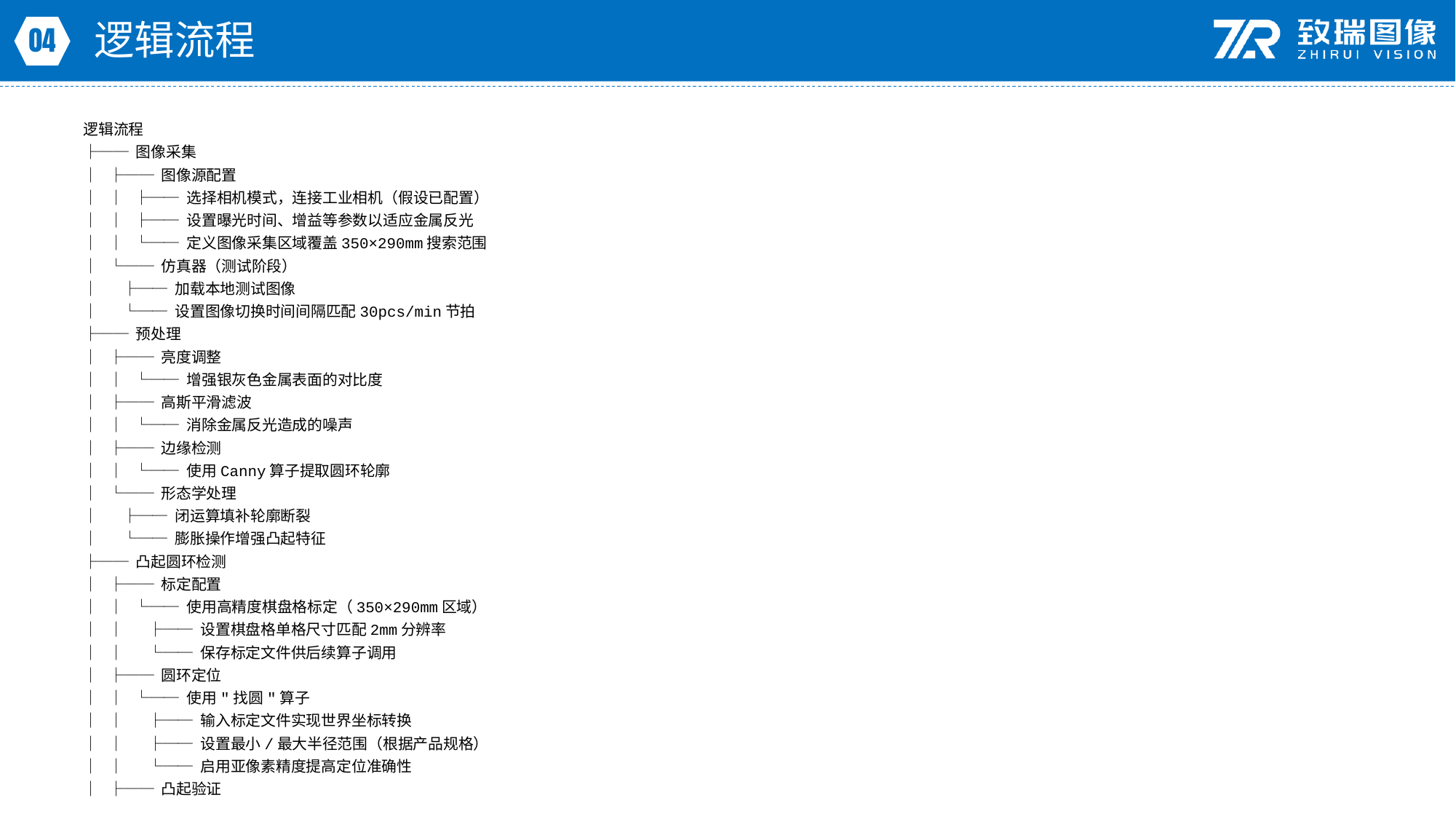

逻辑流程
04

逻辑流程
├── 图像采集
│   ├── 图像源配置
│   │   ├── 选择相机模式，连接工业相机（假设已配置）
│   │   ├── 设置曝光时间、增益等参数以适应金属反光
│   │   └── 定义图像采集区域覆盖350×290mm搜索范围
│   └── 仿真器（测试阶段）
│       ├── 加载本地测试图像
│       └── 设置图像切换时间间隔匹配30pcs/min节拍
├── 预处理
│   ├── 亮度调整
│   │   └── 增强银灰色金属表面的对比度
│   ├── 高斯平滑滤波
│   │   └── 消除金属反光造成的噪声
│   ├── 边缘检测
│   │   └── 使用Canny算子提取圆环轮廓
│   └── 形态学处理
│       ├── 闭运算填补轮廓断裂
│       └── 膨胀操作增强凸起特征
├── 凸起圆环检测
│   ├── 标定配置
│   │   └── 使用高精度棋盘格标定（350×290mm区域）
│   │       ├── 设置棋盘格单格尺寸匹配2mm分辨率
│   │       └── 保存标定文件供后续算子调用
│   ├── 圆环定位
│   │   └── 使用"找圆"算子
│   │       ├── 输入标定文件实现世界坐标转换
│   │       ├── 设置最小/最大半径范围（根据产品规格）
│   │       └── 启用亚像素精度提高定位准确性
│   ├── 凸起验证